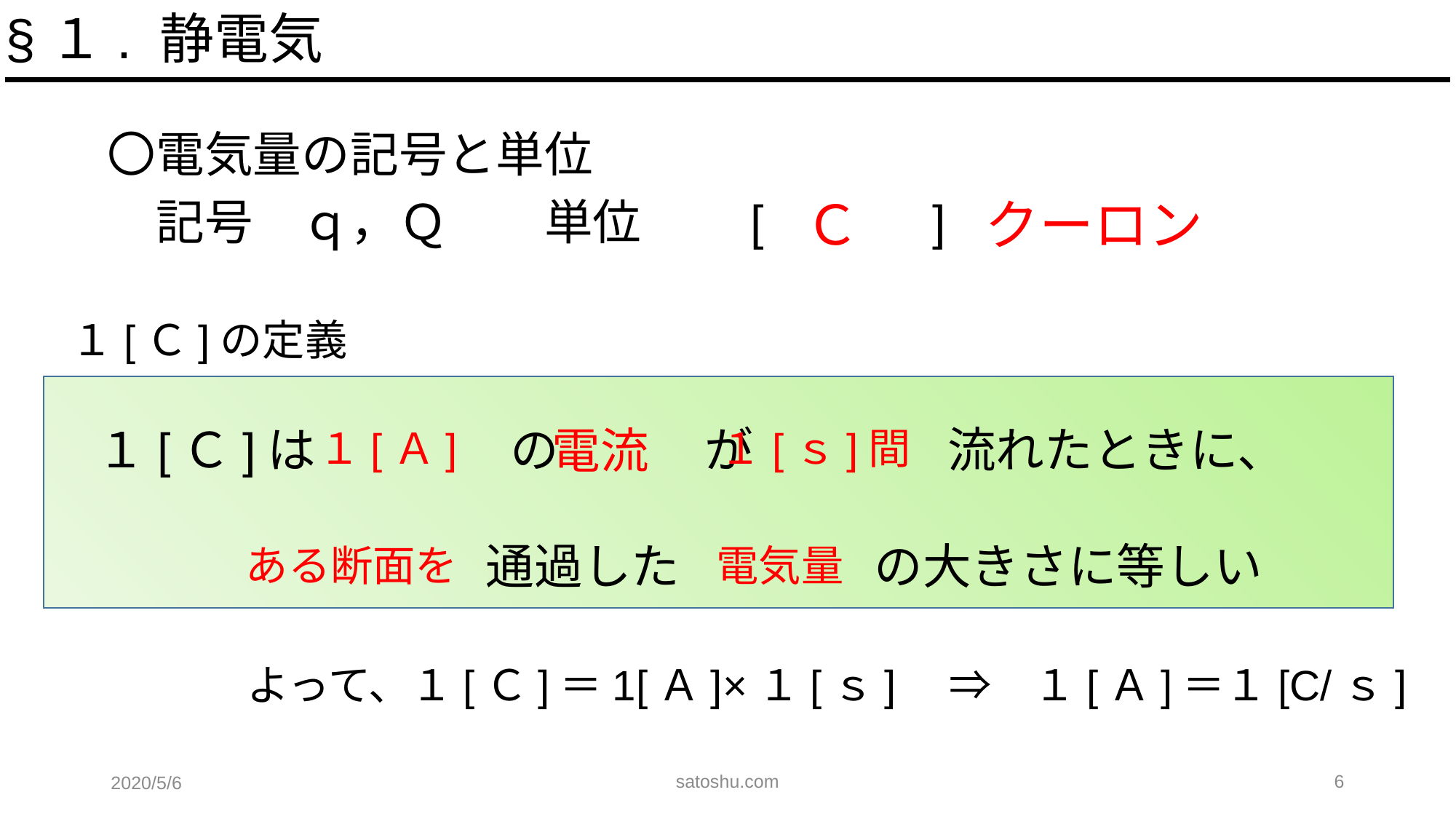

§１. 静電気
〇電気量の記号と単位
　記号　ｑ，Ｑ　　単位　　[　　　]
クーロン
Ｃ
１[Ｃ]の定義

１[Ｃ]は　　　　の　　　が　　　　流れたときに、

　　　　　　　　通過した　　　　の大きさに等しい
電流
１[Ａ]
１[ｓ]間
ある断面を
電気量
よって、１[Ｃ]＝1[Ａ]×１[ｓ]　⇒　１[Ａ]＝１[C/ｓ]
satoshu.com
6
2020/5/6